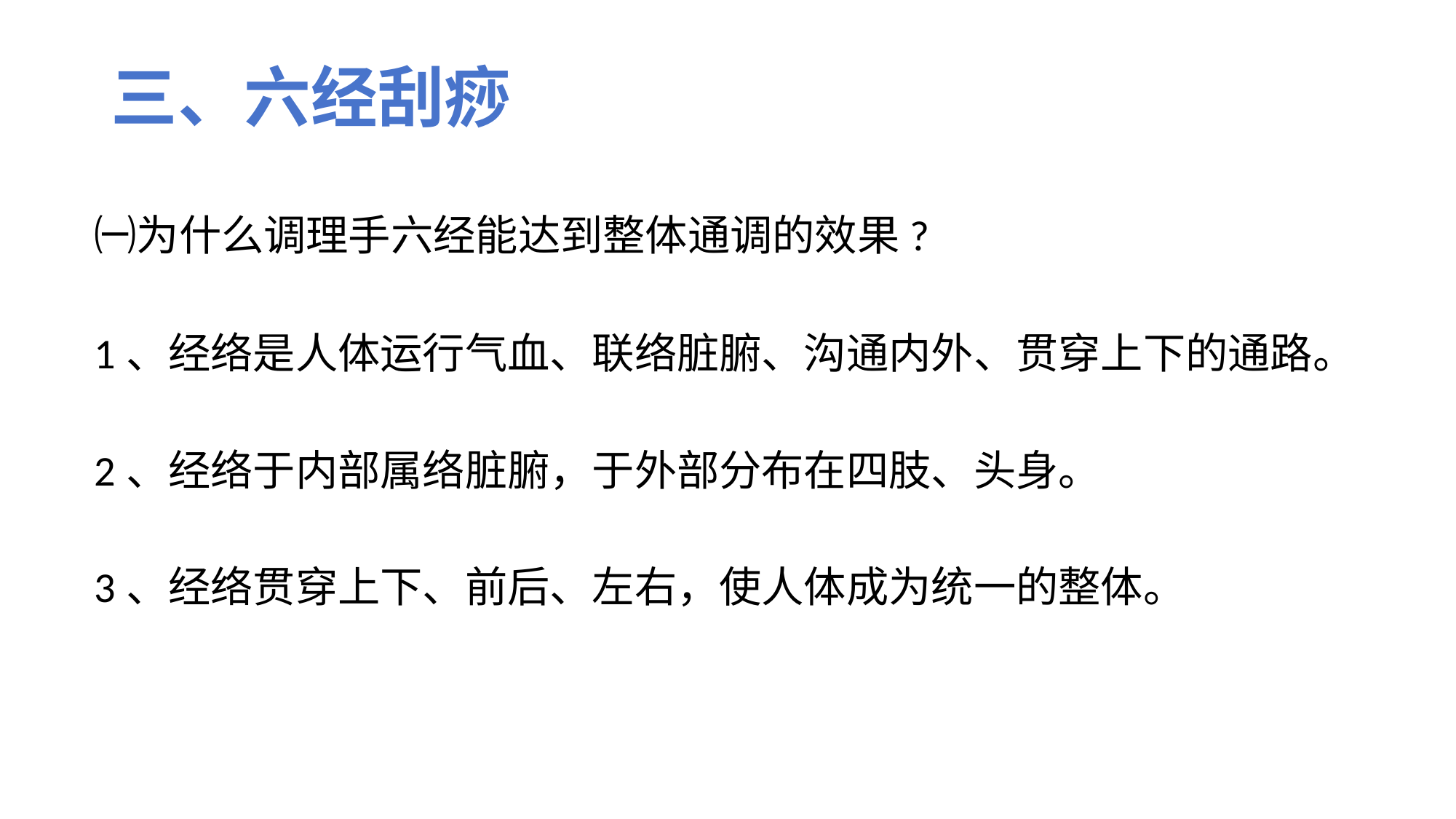

# 三、六经刮痧
㈠为什么调理手六经能达到整体通调的效果?
1、经络是人体运行气血、联络脏腑、沟通内外、贯穿上下的通路。
2、经络于内部属络脏腑，于外部分布在四肢、头身。
3、经络贯穿上下、前后、左右，使人体成为统一的整体。